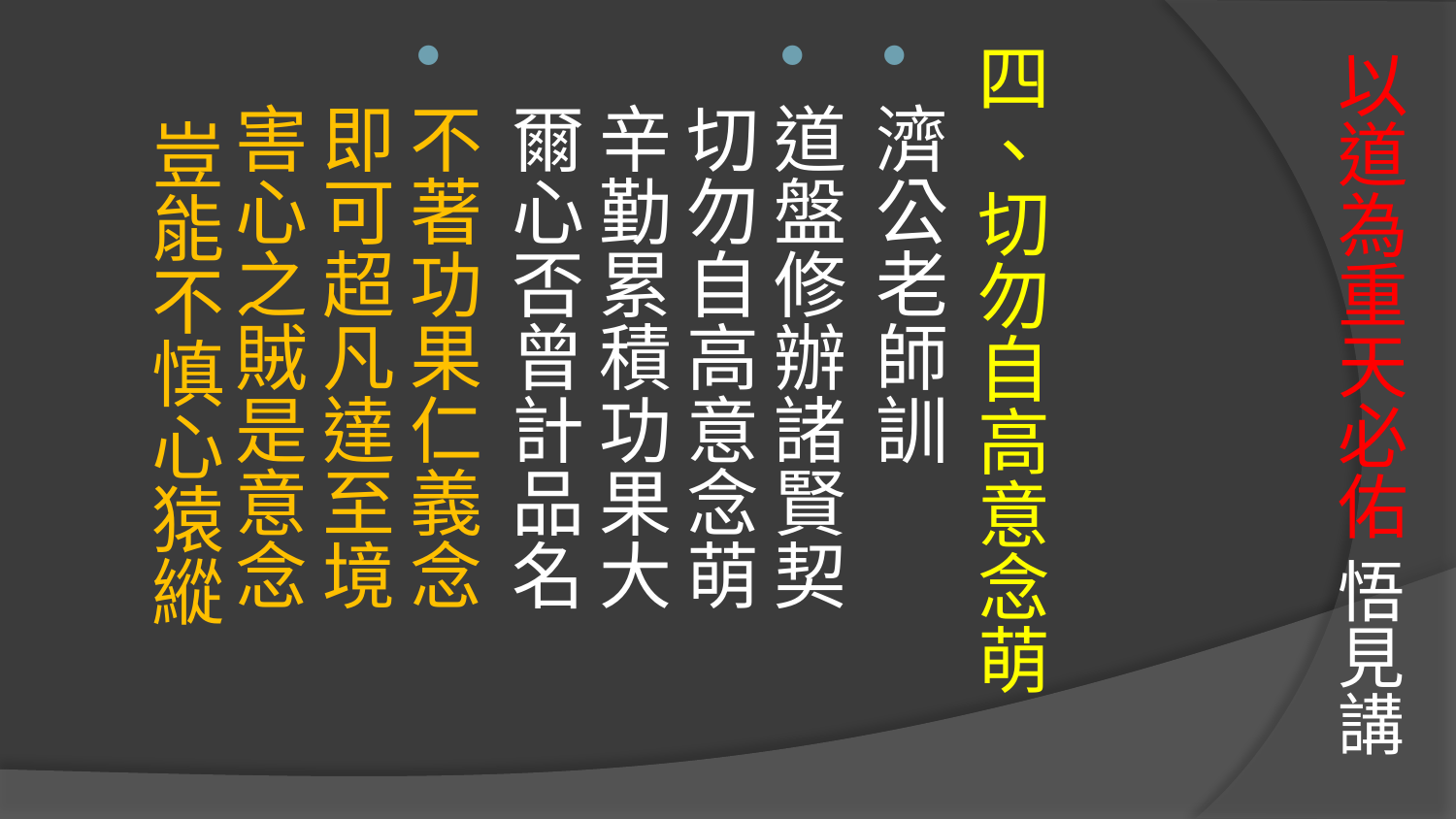

# 以道為重天必佑 悟見講
四、切勿自高意念萌
濟公老師訓
道盤修辦諸賢契　     切勿自高意念萌　
辛勤累積功果大　    爾心否曾計品名
不著功果仁義念　      即可超凡達至境　
害心之賊是意念　        豈能不慎心猿縱